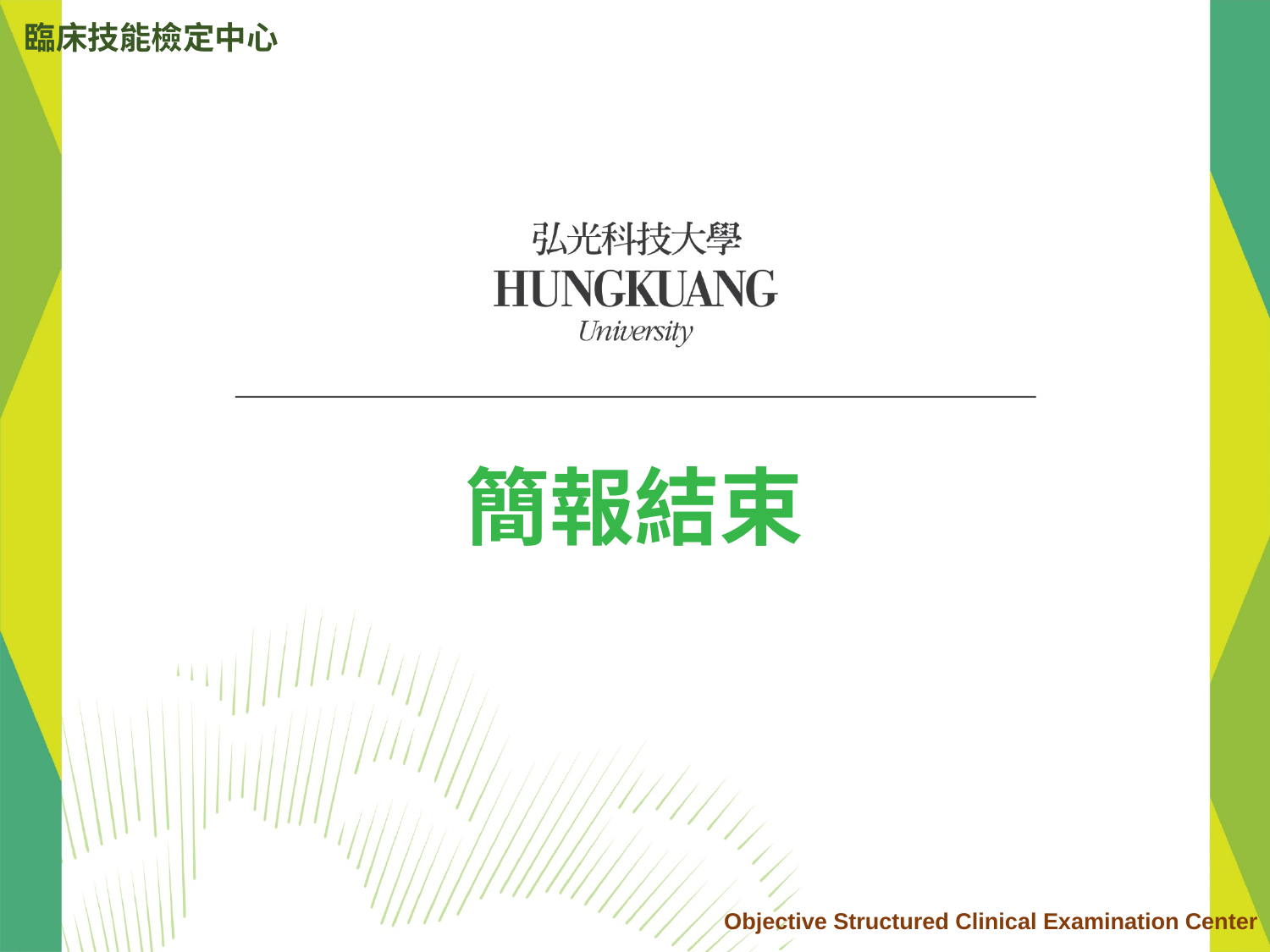

臨床技能檢定中心
# 簡報結束

Objective Structured Clinical Examination Center